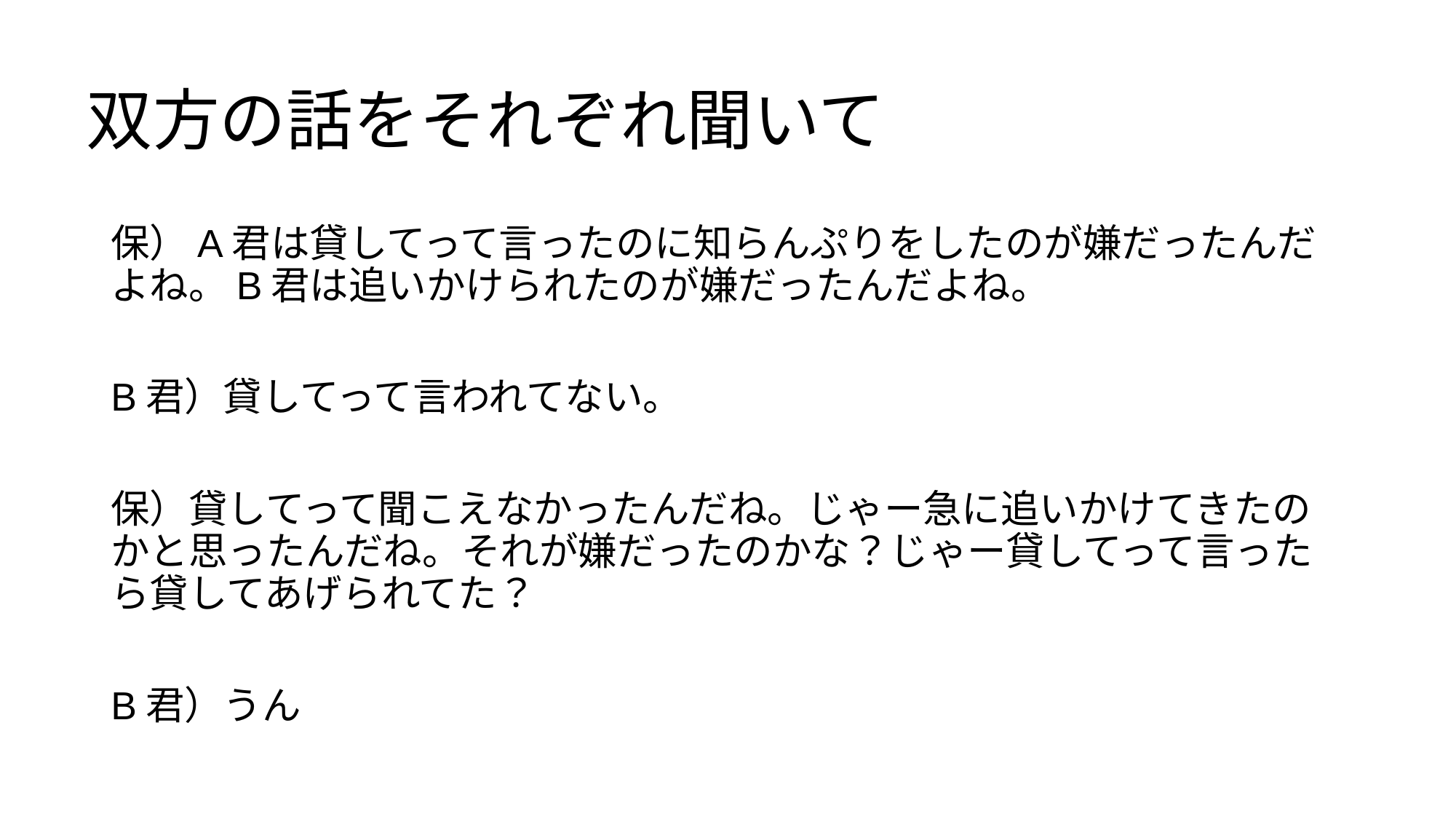

# 双方の話をそれぞれ聞いて
保）A君は貸してって言ったのに知らんぷりをしたのが嫌だったんだよね。B君は追いかけられたのが嫌だったんだよね。

B君）貸してって言われてない。

保）貸してって聞こえなかったんだね。じゃー急に追いかけてきたのかと思ったんだね。それが嫌だったのかな？じゃー貸してって言ったら貸してあげられてた？

B君）うん